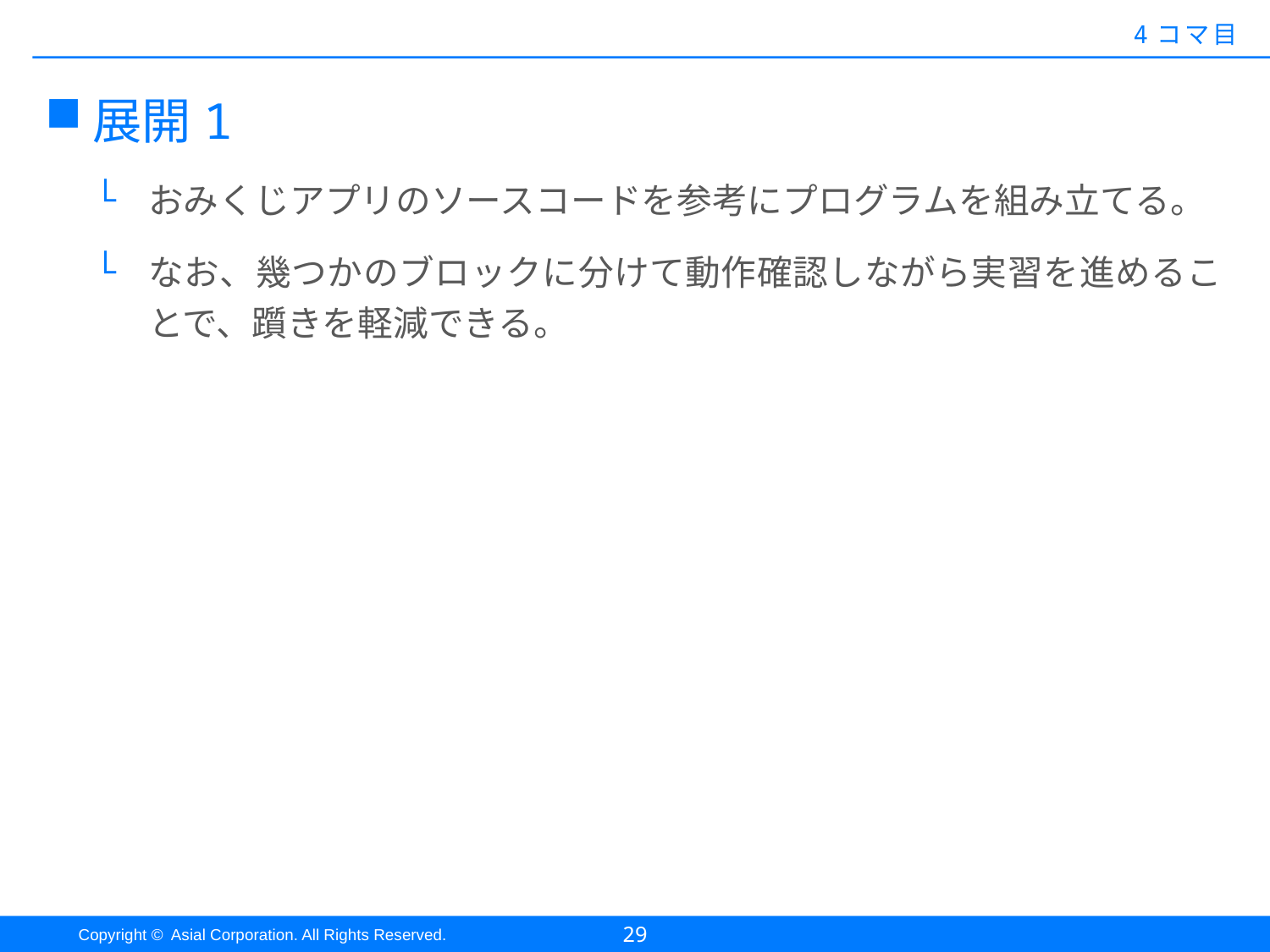

#
4コマ目
展開1
おみくじアプリのソースコードを参考にプログラムを組み立てる。
なお、幾つかのブロックに分けて動作確認しながら実習を進めることで、躓きを軽減できる。
29